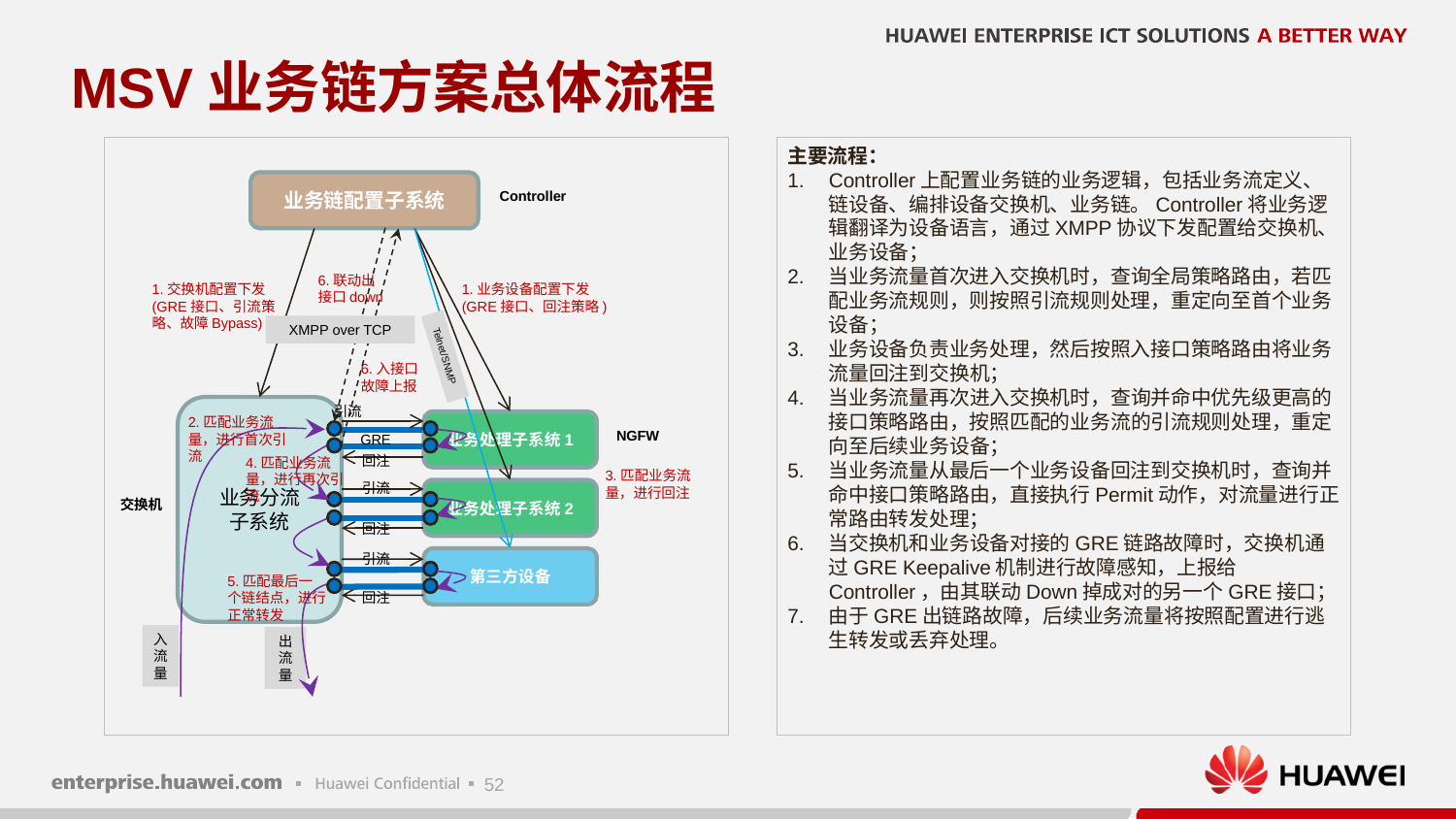

# MSV业务链方案总体流程

主要流程：
Controller上配置业务链的业务逻辑，包括业务流定义、链设备、编排设备交换机、业务链。Controller将业务逻辑翻译为设备语言，通过XMPP协议下发配置给交换机、业务设备；
当业务流量首次进入交换机时，查询全局策略路由，若匹配业务流规则，则按照引流规则处理，重定向至首个业务设备；
业务设备负责业务处理，然后按照入接口策略路由将业务流量回注到交换机；
当业务流量再次进入交换机时，查询并命中优先级更高的接口策略路由，按照匹配的业务流的引流规则处理，重定向至后续业务设备；
当业务流量从最后一个业务设备回注到交换机时，查询并命中接口策略路由，直接执行Permit动作，对流量进行正常路由转发处理；
当交换机和业务设备对接的GRE链路故障时，交换机通过GRE Keepalive机制进行故障感知，上报给Controller，由其联动Down掉成对的另一个GRE接口；
由于GRE出链路故障，后续业务流量将按照配置进行逃生转发或丢弃处理。
业务链配置子系统
Controller
6.联动出接口down
1.业务设备配置下发
(GRE接口、回注策略)
1.交换机配置下发
(GRE接口、引流策略、故障Bypass)
XMPP over TCP
Telnet/SNMP
6.入接口故障上报
业务分流
子系统
引流
2.匹配业务流量，进行首次引流
业务处理子系统1
NGFW

GRE

回注
4.匹配业务流量，进行再次引流
3.匹配业务流量，进行回注
引流
业务处理子系统2
交换机

回注

引流
第三方设备

5.匹配最后一个链结点，进行正常转发

回注

入流量
出流量